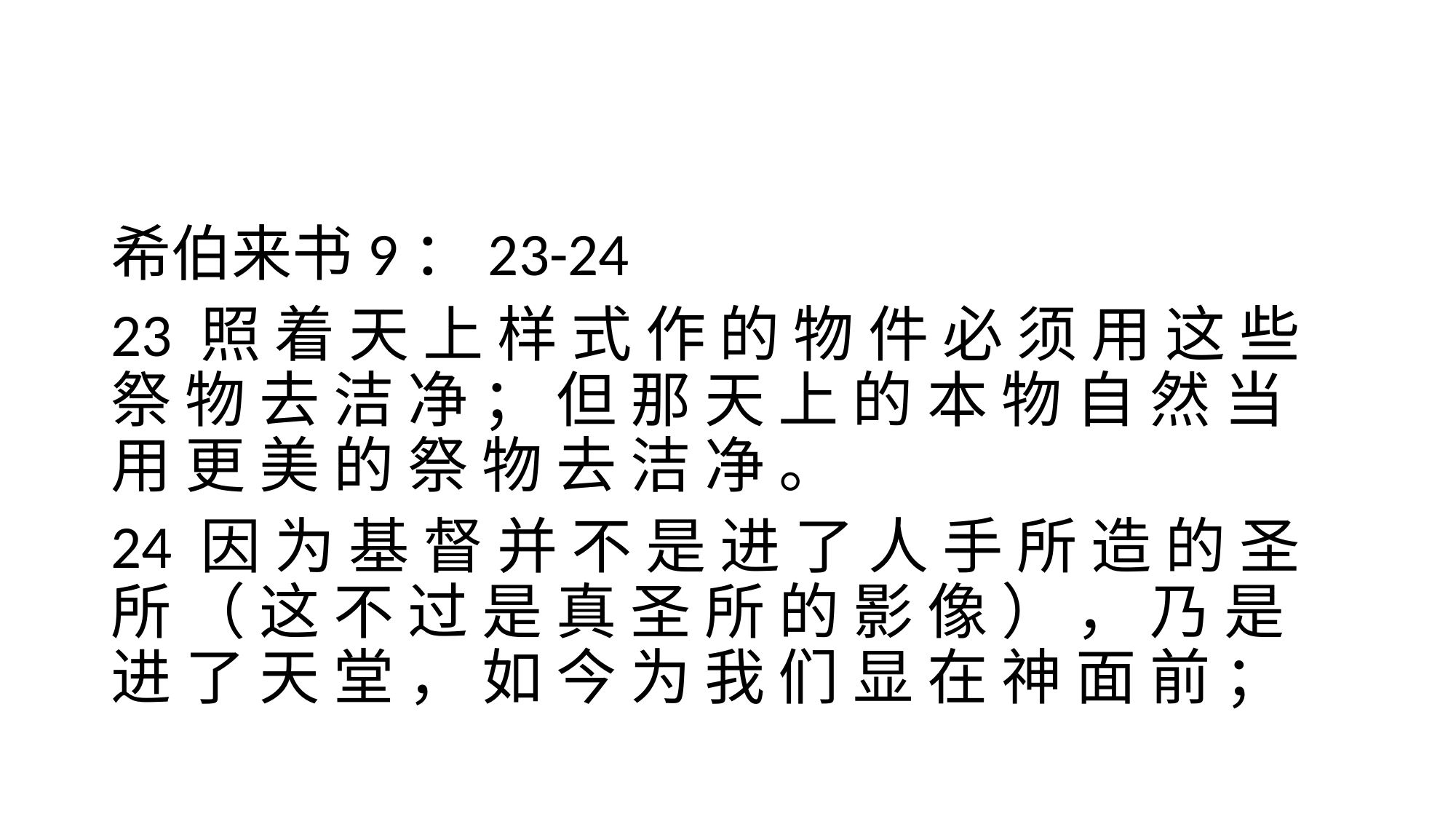

#
希伯来书9：23-24
23 照 着 天 上 样 式 作 的 物 件 必 须 用 这 些 祭 物 去 洁 净 ； 但 那 天 上 的 本 物 自 然 当 用 更 美 的 祭 物 去 洁 净 。
24 因 为 基 督 并 不 是 进 了 人 手 所 造 的 圣 所 （ 这 不 过 是 真 圣 所 的 影 像 ） ， 乃 是 进 了 天 堂 ， 如 今 为 我 们 显 在 神 面 前 ；